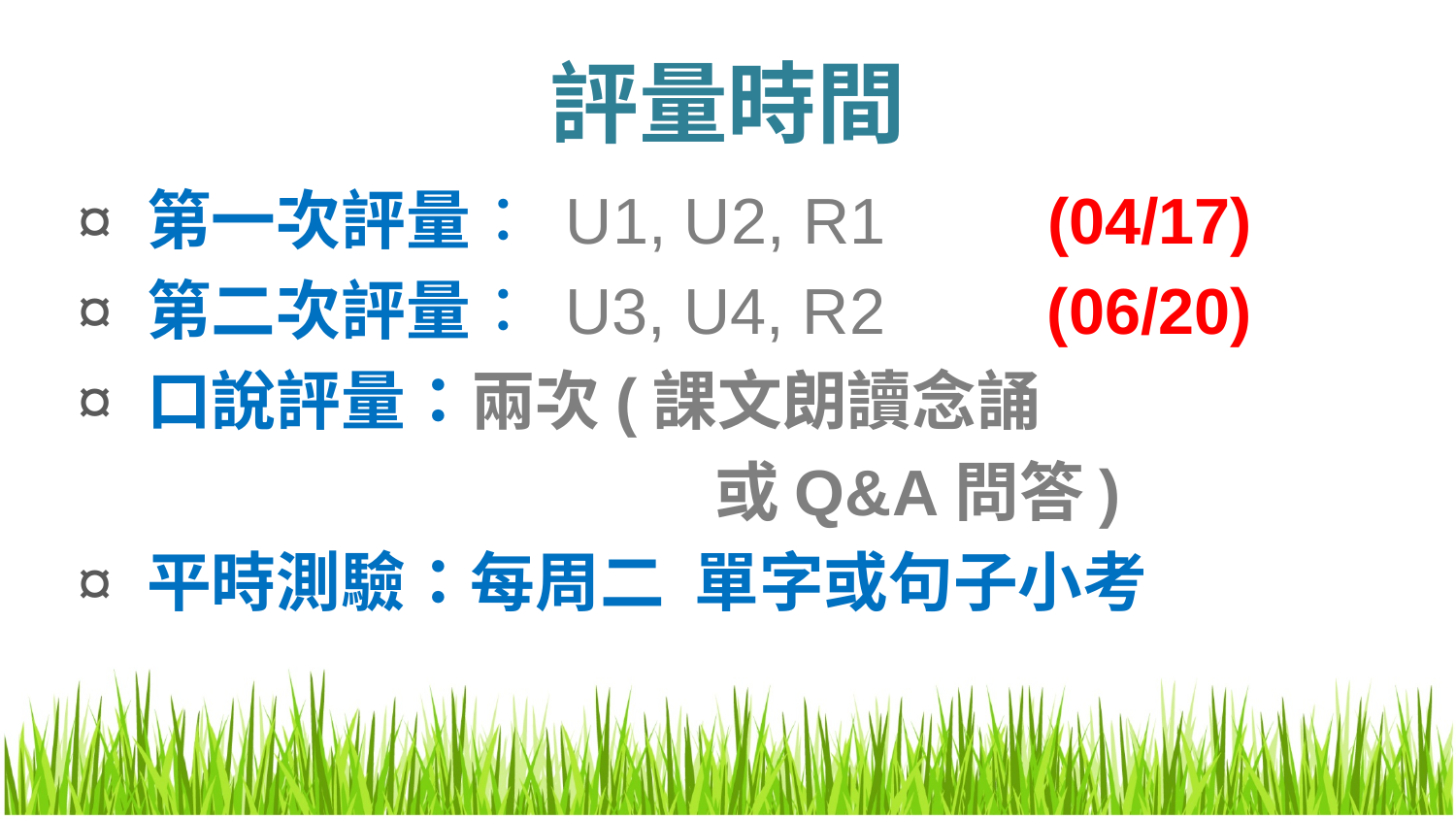

# 評量時間

¤ 第一次評量： U1, U2, R1         (04/17)
¤ 第二次評量： U3, U4, R2         (06/20)
¤ 口說評量：兩次(課文朗讀念誦
                                          或Q&A問答)
¤ 平時測驗：每周二  單字或句子小考